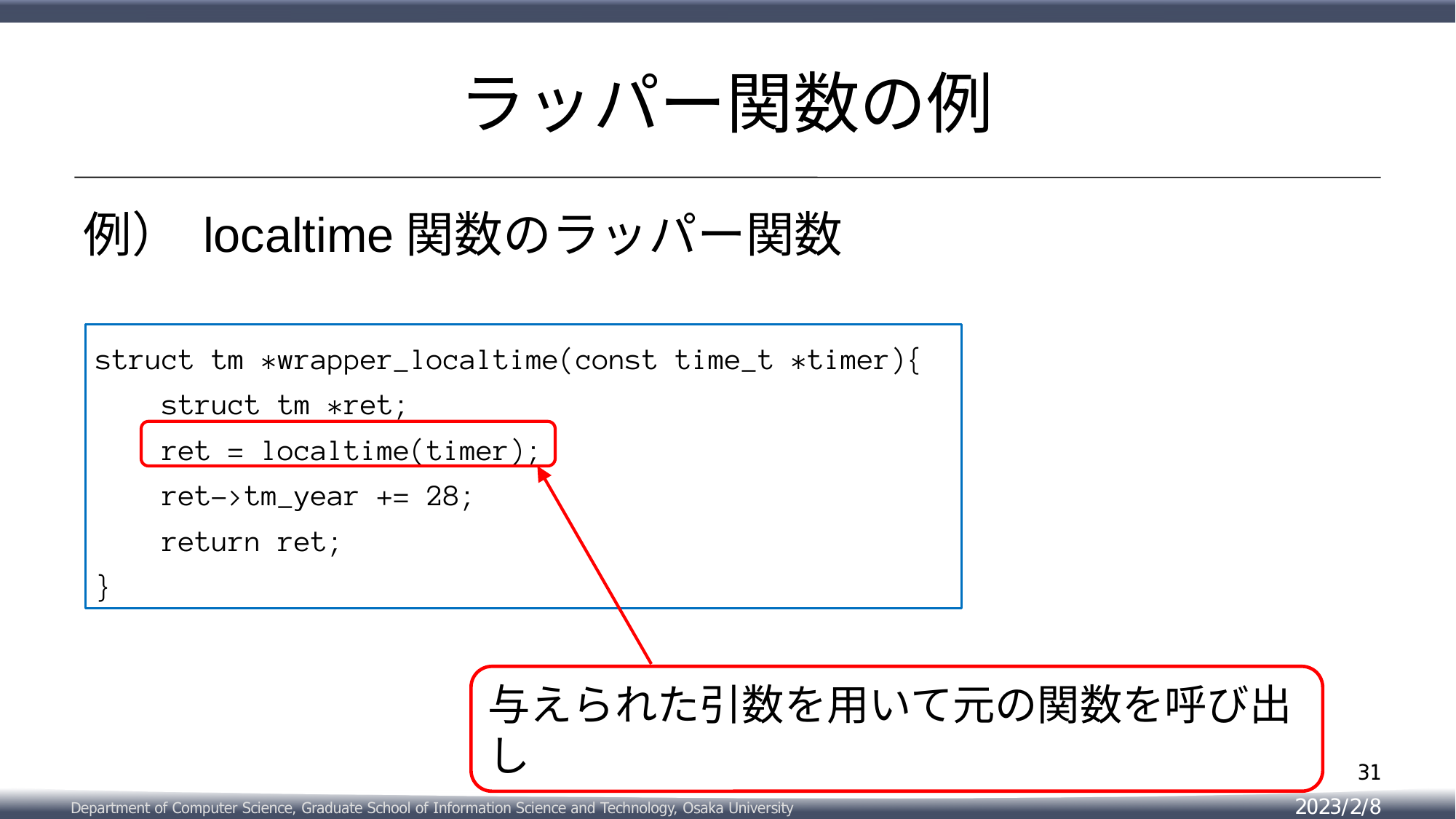

# ラッパー関数の例
例） localtime関数のラッパー関数
struct tm *wrapper_localtime(const time_t *timer){
    struct tm *ret;
    ret = localtime(timer);
    ret->tm_year += 28;
    return ret;
}

与えられた引数を用いて元の関数を呼び出し
31
2023/2/8